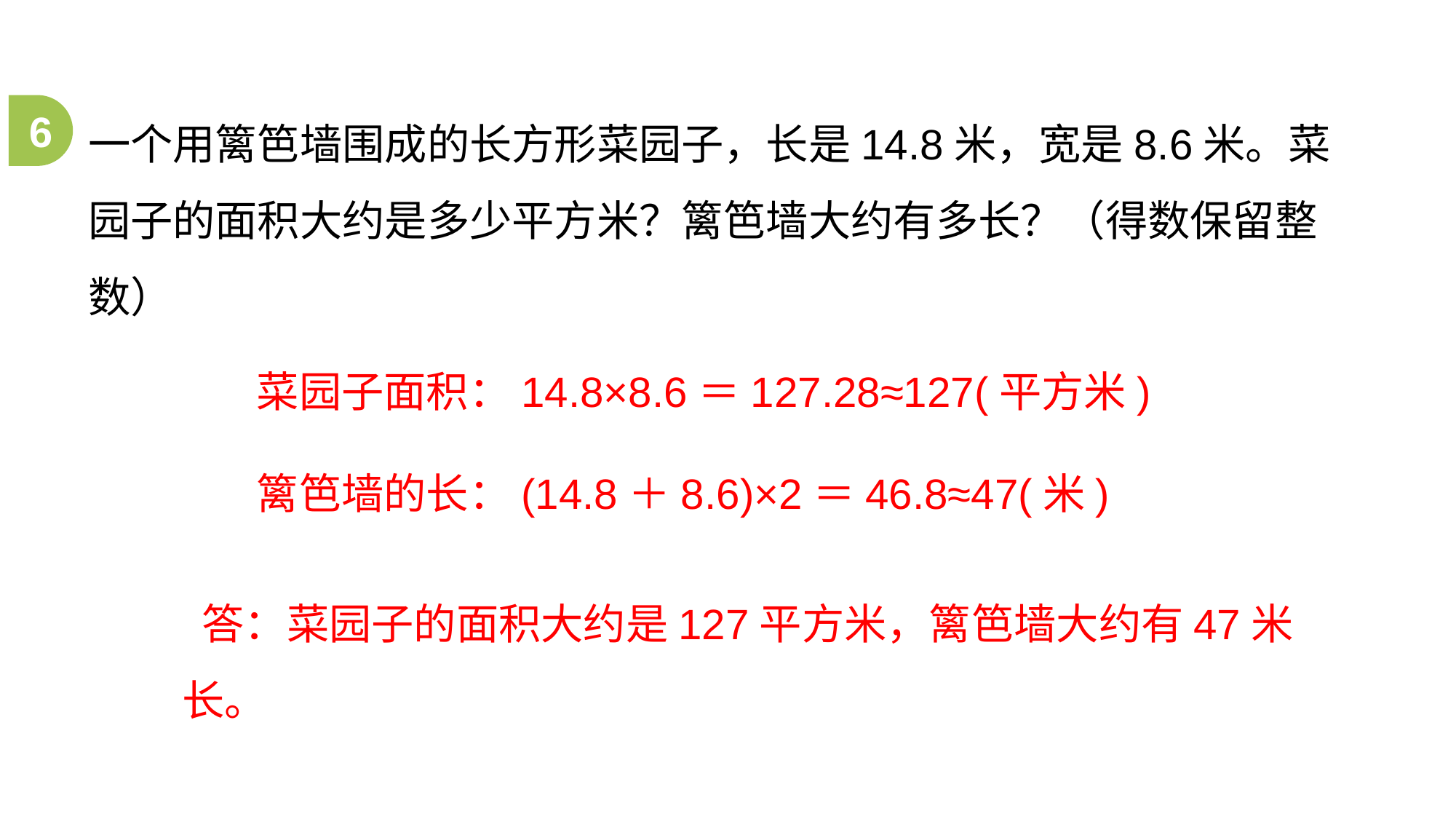

一个用篱笆墙围成的长方形菜园子，长是14.8米，宽是8.6米。菜园子的面积大约是多少平方米？篱笆墙大约有多长？（得数保留整数）
6
菜园子面积：14.8×8.6＝127.28≈127(平方米)
篱笆墙的长：(14.8＋8.6)×2＝46.8≈47(米)
 答：菜园子的面积大约是127平方米，篱笆墙大约有47米长。